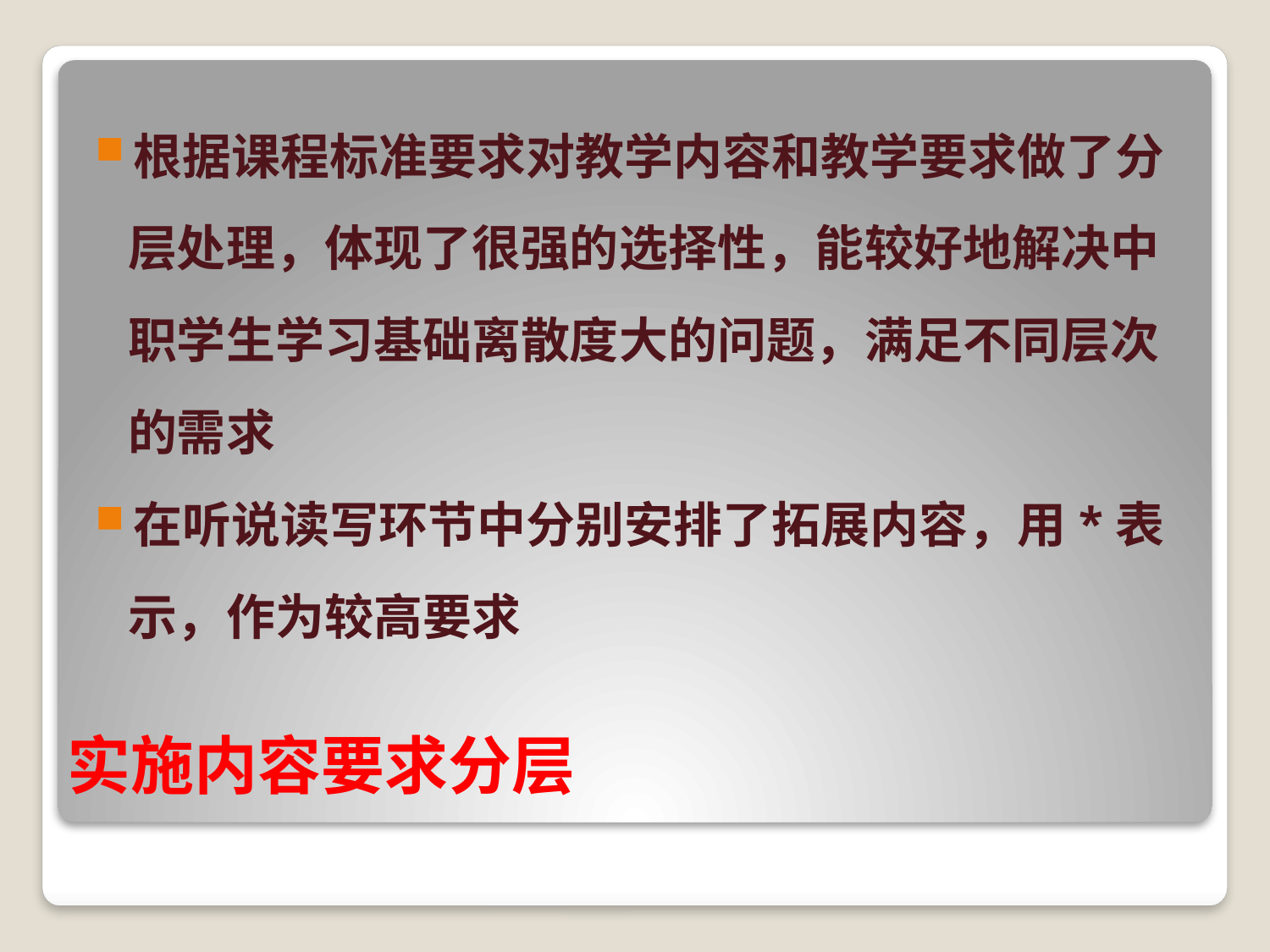

根据课程标准要求对教学内容和教学要求做了分
  层处理，体现了很强的选择性，能较好地解决中
  职学生学习基础离散度大的问题，满足不同层次
  的需求
在听说读写环节中分别安排了拓展内容，用*表
  示，作为较高要求

# 实施内容要求分层